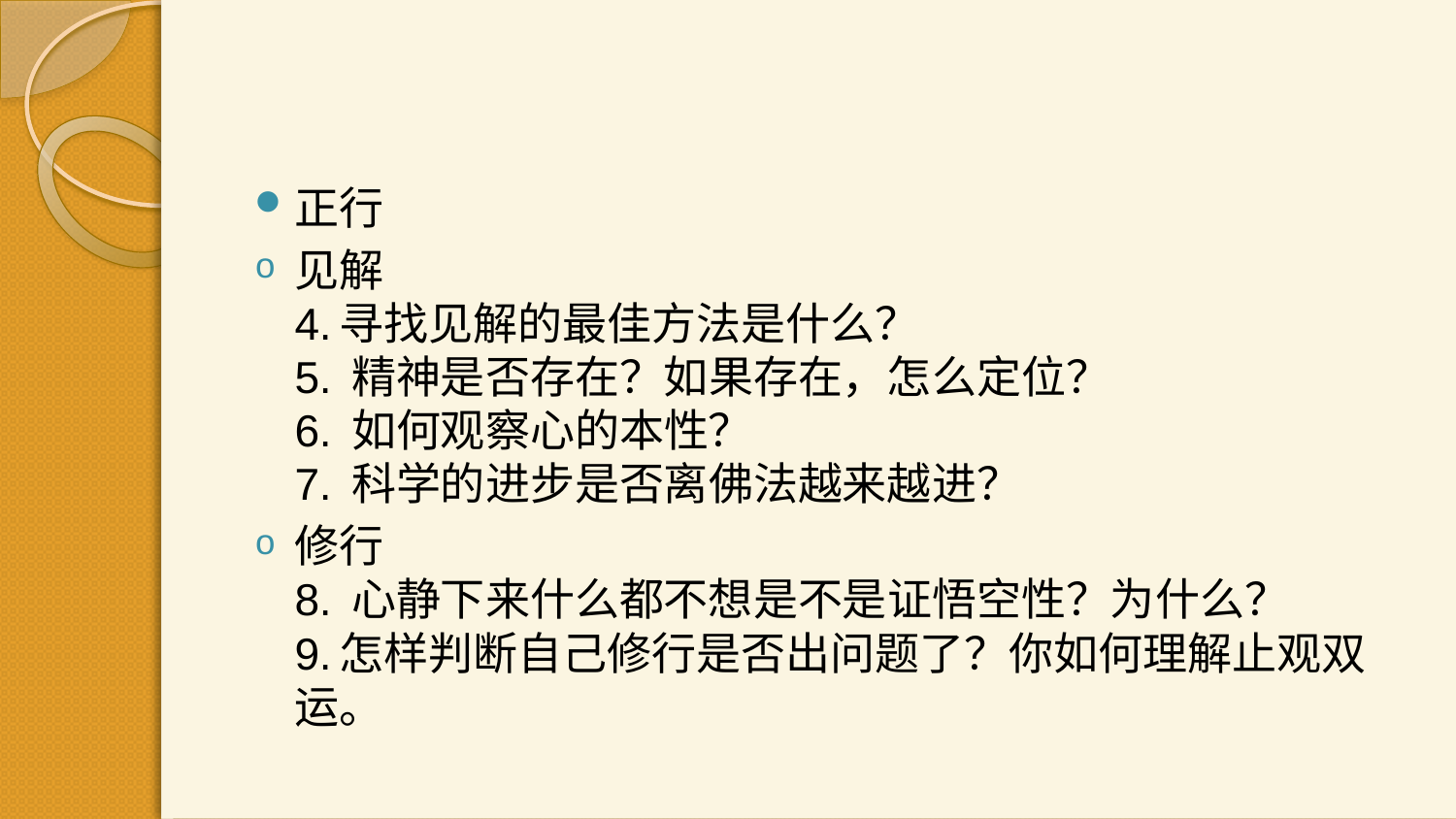

#
正行
见解
4.寻找见解的最佳方法是什么？
5. 精神是否存在？如果存在，怎么定位？
6. 如何观察心的本性？
7. 科学的进步是否离佛法越来越进？
修行
8. 心静下来什么都不想是不是证悟空性？为什么？
9.怎样判断自己修行是否出问题了？你如何理解止观双运。